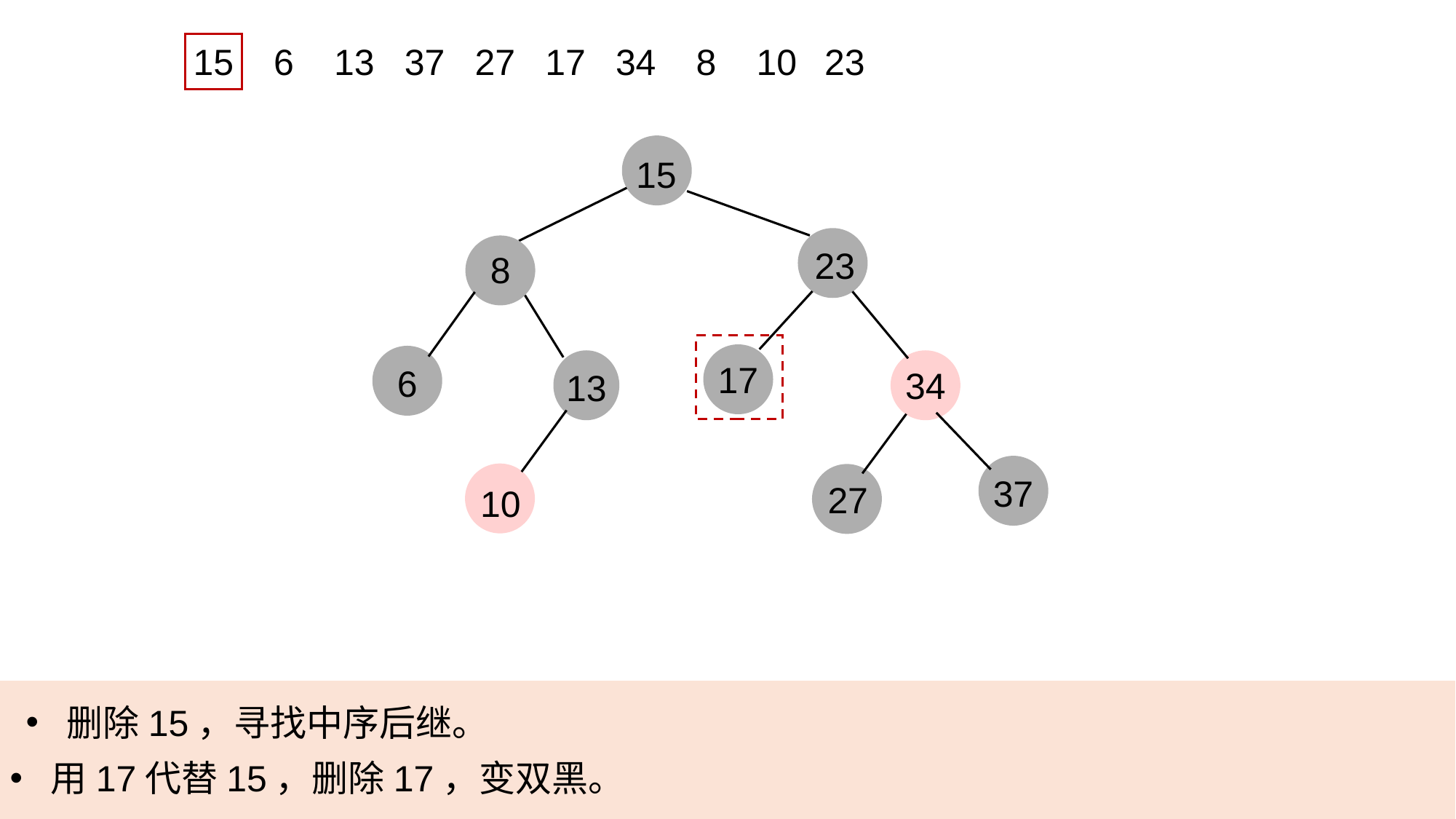

15

6
13
37
27
17
34
8
10
23

15

23
8

17
6
34
13

37
27
10

删除15，寻找中序后继。
用17代替15，删除17，变双黑。